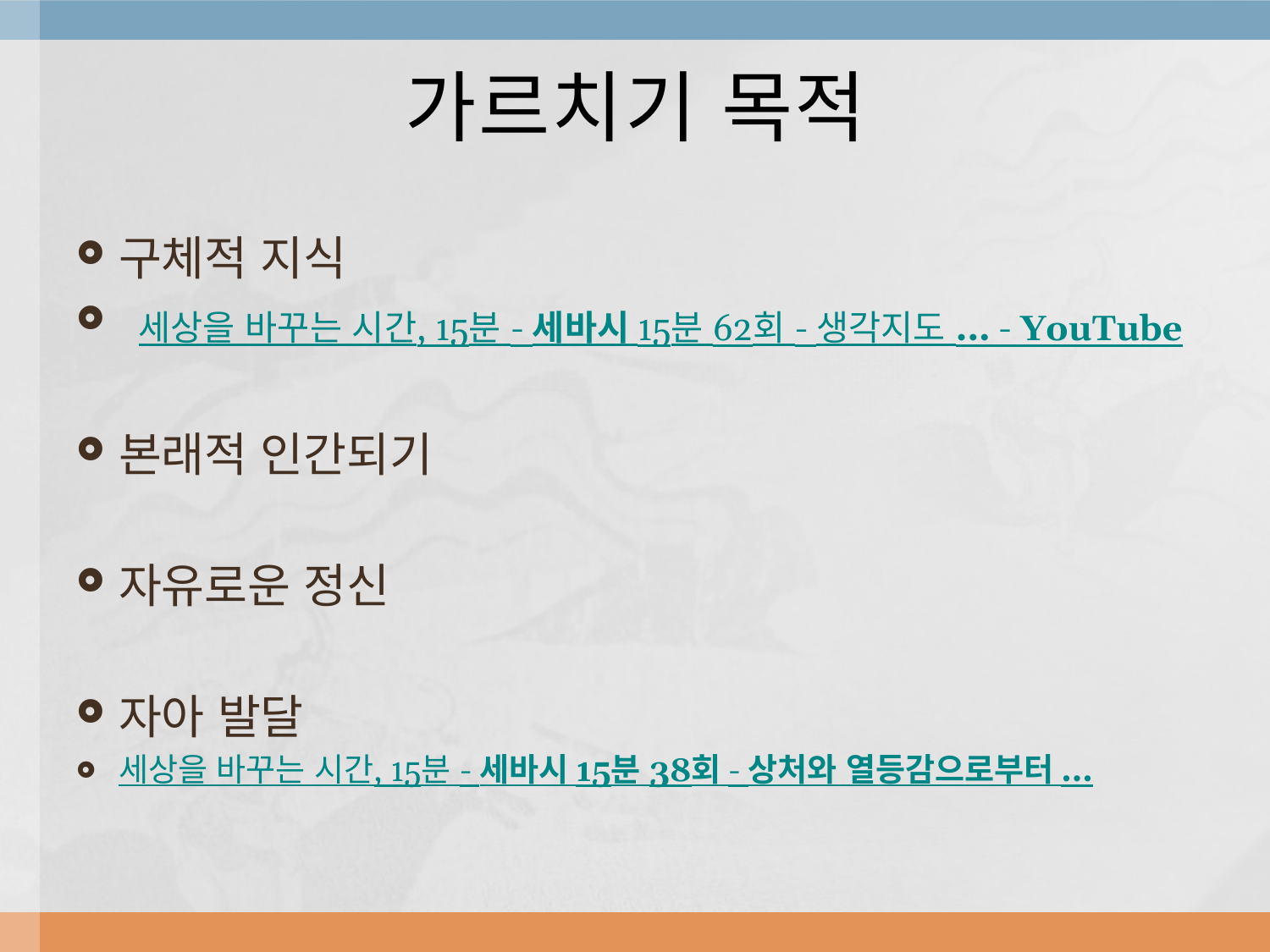

# 가르치기 목적
구체적 지식
 세상을 바꾸는 시간, 15분 - 세바시 15분 62회 - 생각지도 ... - YouTube

본래적 인간되기

자유로운 정신

자아 발달
세상을 바꾸는 시간, 15분 - 세바시 15분 38회 - 상처와 열등감으로부터 ...